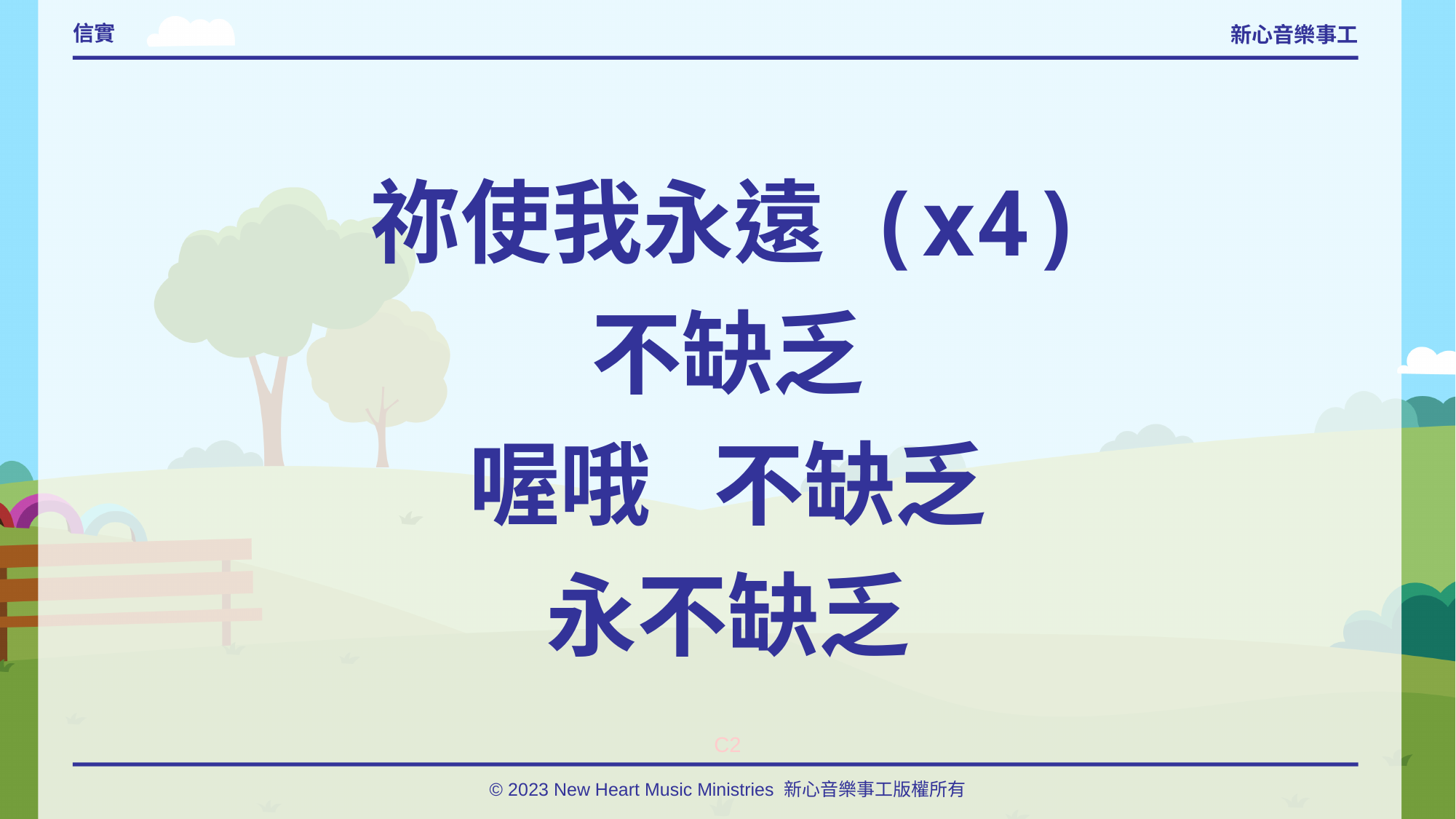

# 信實
祢使我永遠 (x4)
不缺乏
喔哦   不缺乏
永不缺乏
C2
© 2023 New Heart Music Ministries 新心音樂事工版權所有